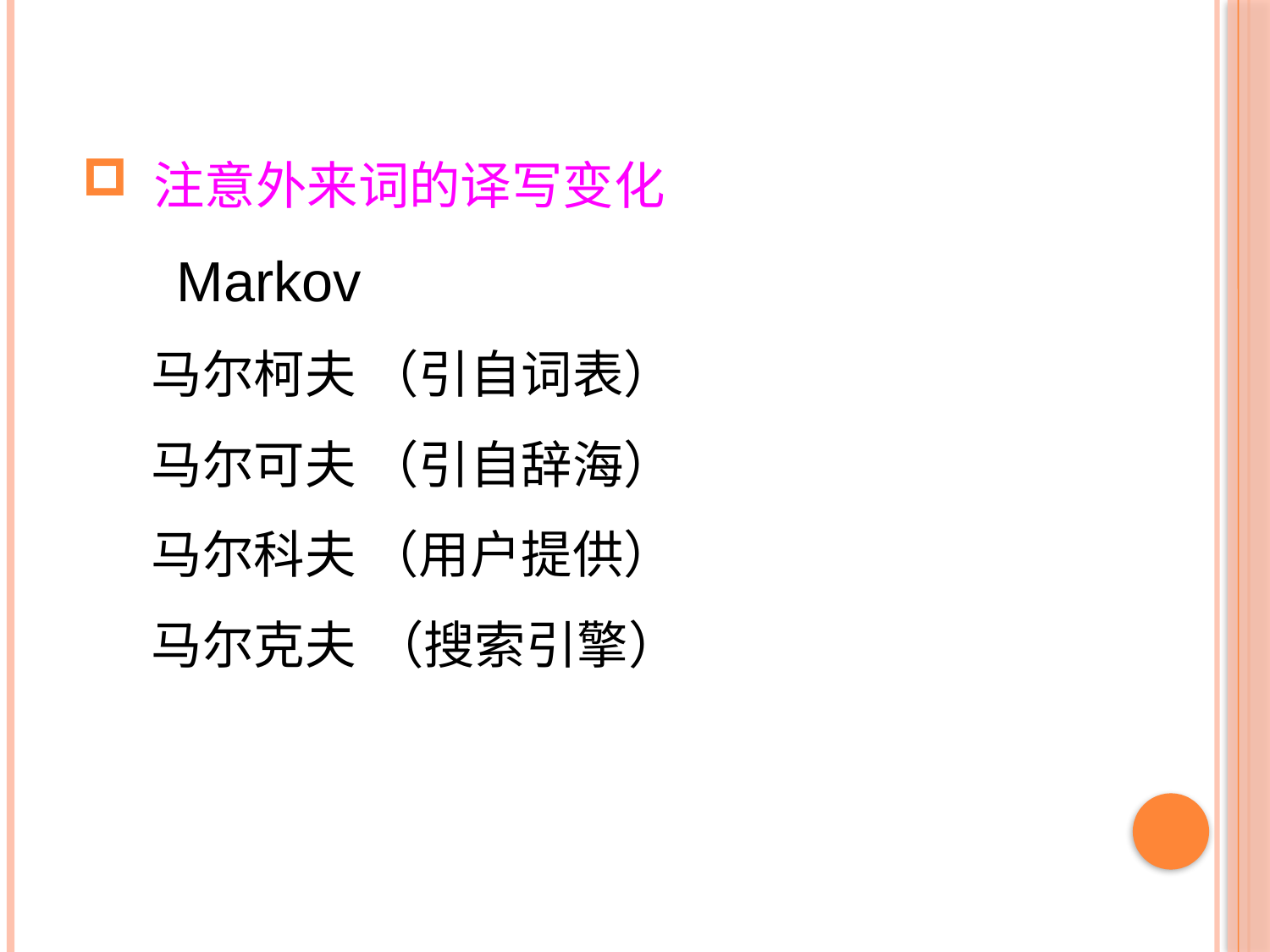

注意外来词的译写变化
	    Markov
     马尔柯夫 （引自词表）
     马尔可夫 （引自辞海）
     马尔科夫 （用户提供）
     马尔克夫    （搜索引擎）